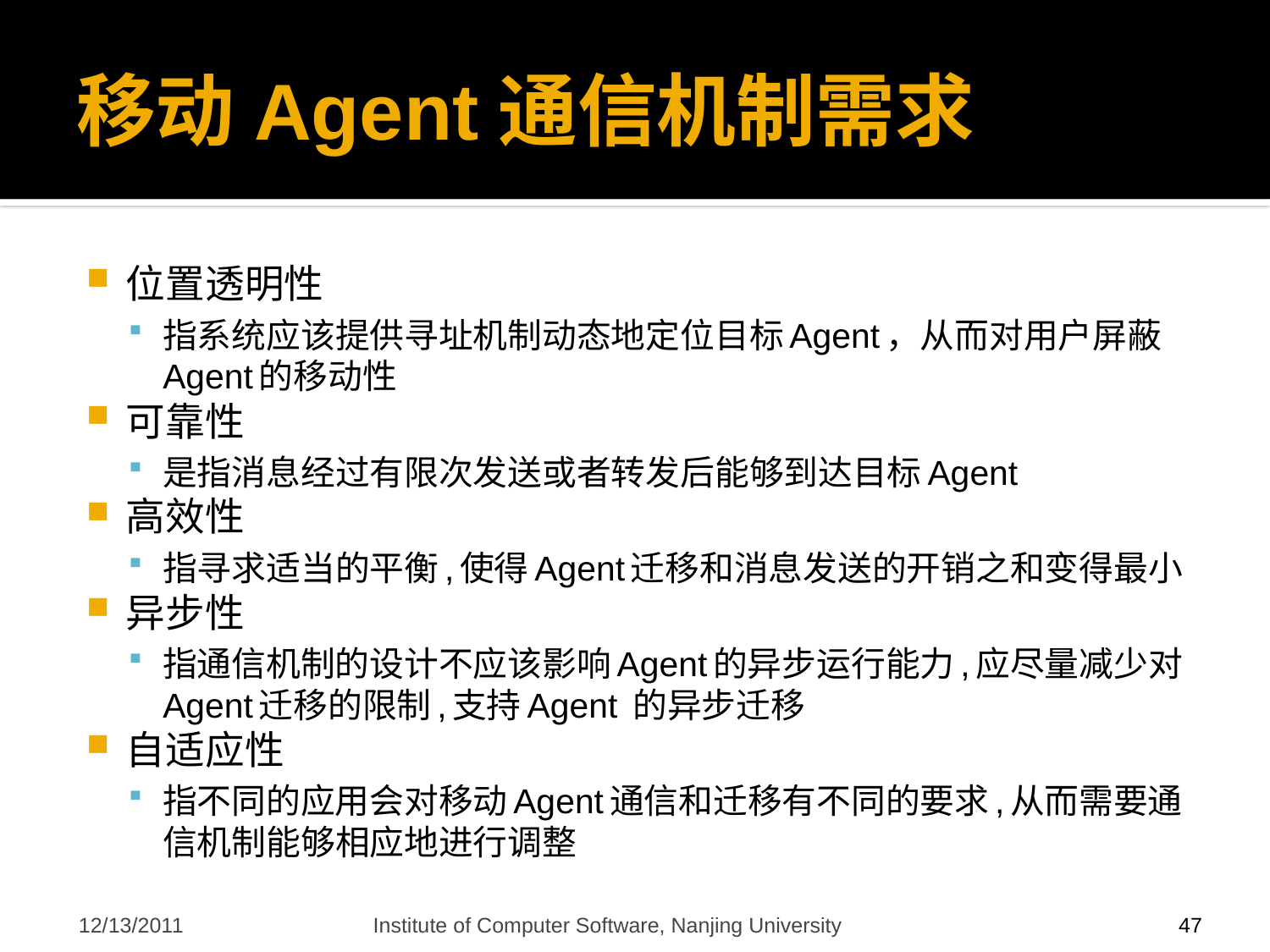

# 移动Agent通信机制需求
位置透明性
指系统应该提供寻址机制动态地定位目标Agent，从而对用户屏蔽Agent的移动性
可靠性
是指消息经过有限次发送或者转发后能够到达目标Agent
高效性
指寻求适当的平衡,使得Agent迁移和消息发送的开销之和变得最小
异步性
指通信机制的设计不应该影响Agent的异步运行能力,应尽量减少对Agent迁移的限制,支持Agent 的异步迁移
自适应性
指不同的应用会对移动Agent通信和迁移有不同的要求,从而需要通信机制能够相应地进行调整

47
12/13/2011
Institute of Computer Software, Nanjing University
47